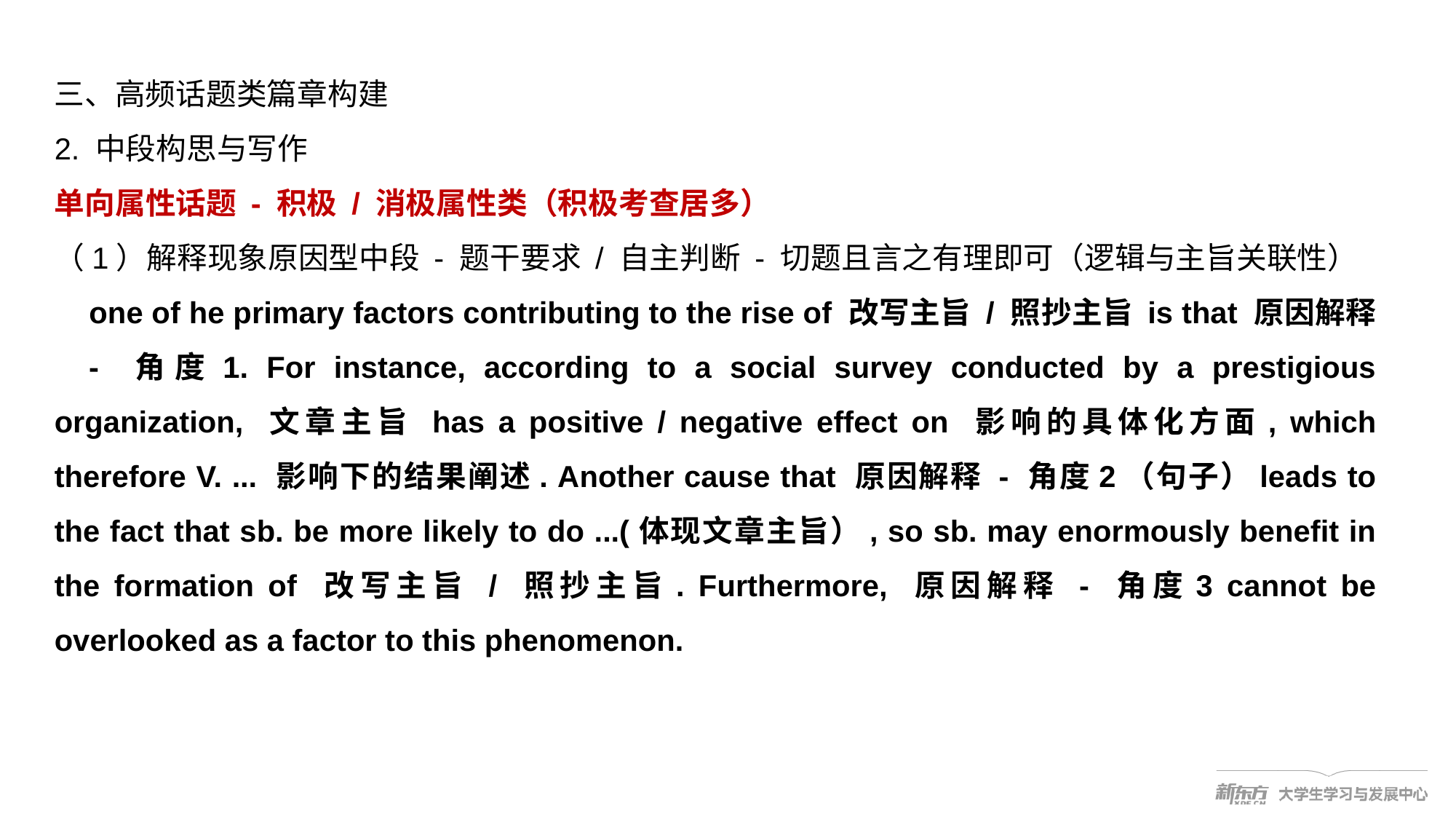

三、高频话题类篇章构建
2. 中段构思与写作
单向属性话题 - 积极 / 消极属性类（积极考查居多）
（1）解释现象原因型中段 - 题干要求 / 自主判断 - 切题且言之有理即可（逻辑与主旨关联性）
    one of he primary factors contributing to the rise of 改写主旨 / 照抄主旨 is that 原因解释 - 角度1. For instance, according to a social survey conducted by a prestigious organization, 文章主旨 has a positive / negative effect on 影响的具体化方面, which therefore V. ... 影响下的结果阐述. Another cause that 原因解释 - 角度2（句子）leads to the fact that sb. be more likely to do ...(体现文章主旨）, so sb. may enormously benefit in the formation of 改写主旨 / 照抄主旨. Furthermore, 原因解释 - 角度3 cannot be overlooked as a factor to this phenomenon.